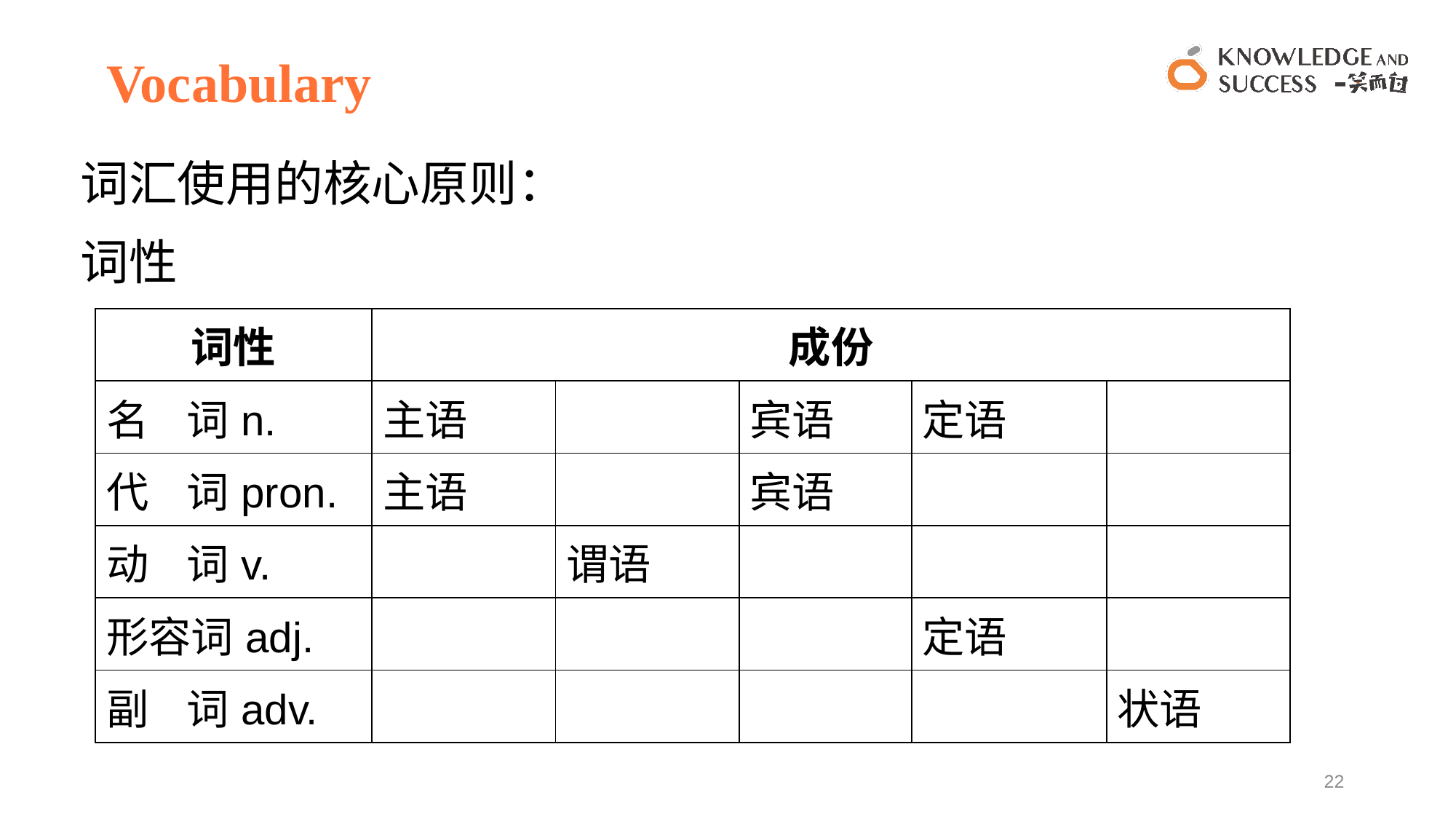

# Vocabulary
词汇使用的核心原则：
词性

| 词性 | 成份 |  |  |  |  |
| --- | --- | --- | --- | --- | --- |
| 名 词n. | 主语 |  | 宾语 | 定语 |  |
| 代 词pron. | 主语 |  | 宾语 |  |  |
| 动 词v. |  | 谓语 |  |  |  |
| 形容词adj. |  |  |  | 定语 |  |
| 副 词adv. |  |  |  |  | 状语 |
22